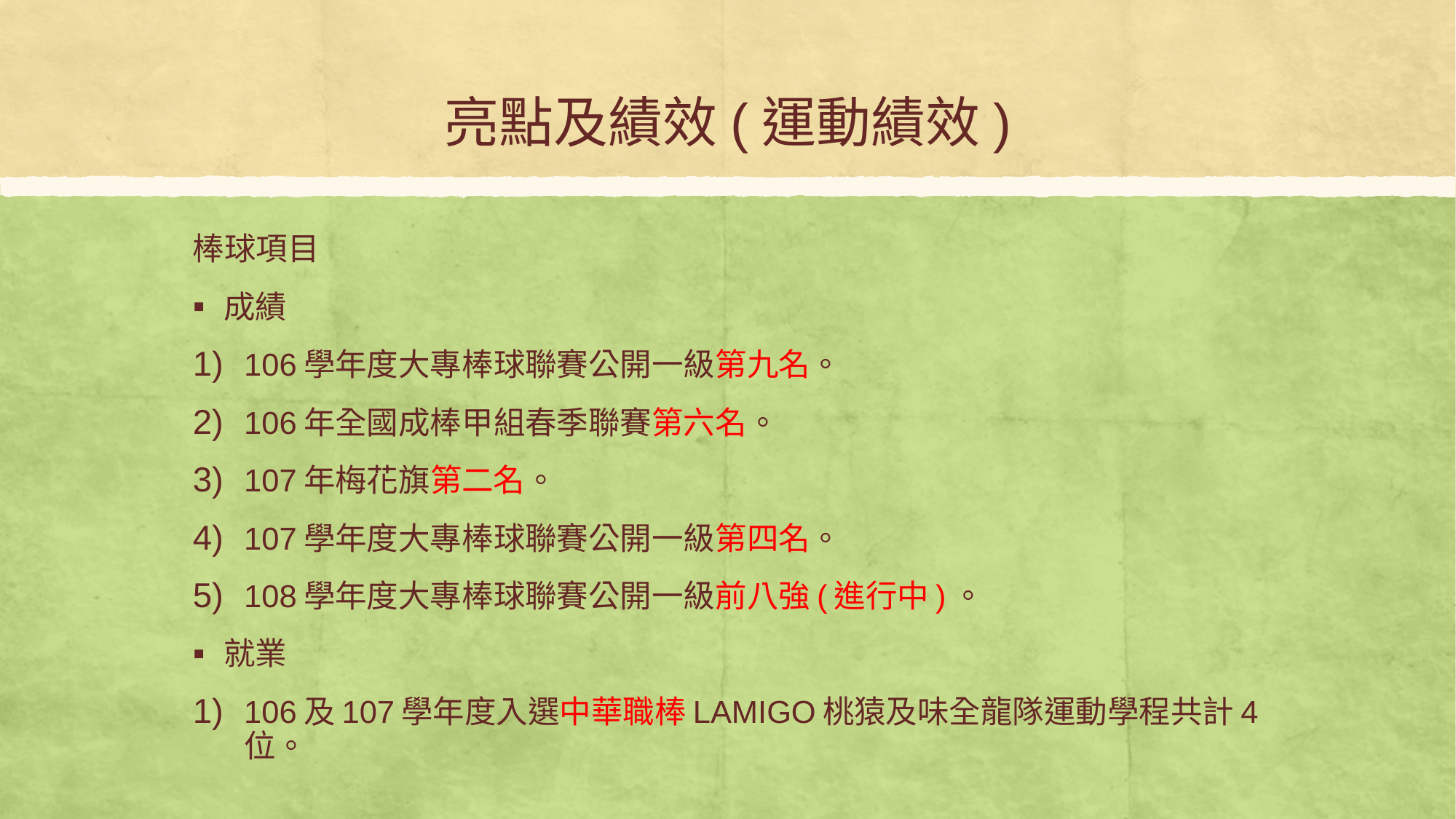

# 亮點及績效(運動績效)
棒球項目
成績
106學年度大專棒球聯賽公開一級第九名。
106年全國成棒甲組春季聯賽第六名。
107年梅花旗第二名。
107學年度大專棒球聯賽公開一級第四名。
108學年度大專棒球聯賽公開一級前八強(進行中)。
就業
106及107學年度入選中華職棒LAMIGO桃猿及味全龍隊運動學程共計4位。